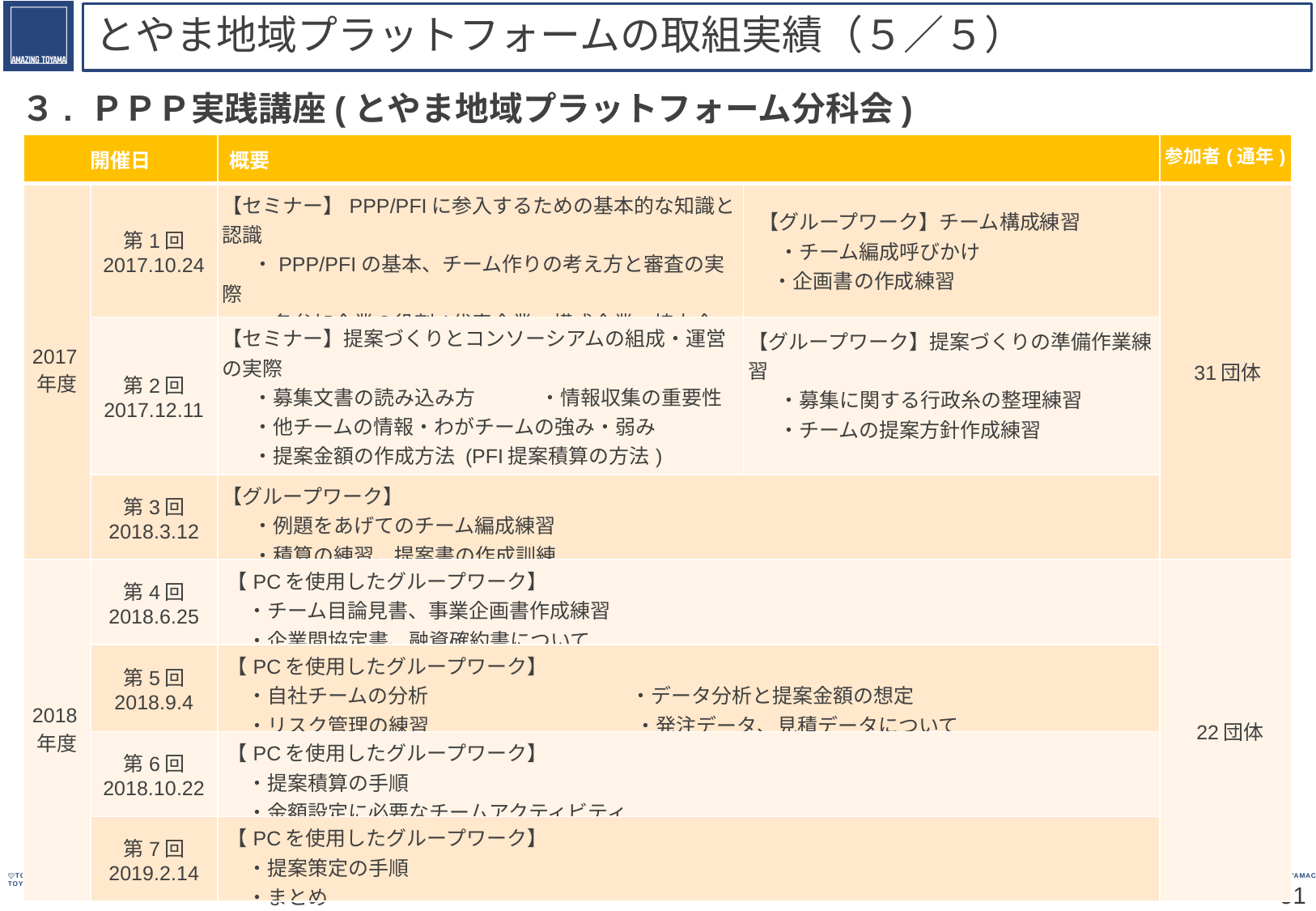

# とやま地域プラットフォームの取組実績（５／５）
３. ＰＰＰ実践講座(とやま地域プラットフォーム分科会)
| 開催日 |  | 概要 |  | 参加者(通年) |
| --- | --- | --- | --- | --- |
| 2017年度 | 第1回 2017.10.24 | 【セミナー】PPP/PFIに参入するための基本的な知識と認識 　・PPP/PFIの基本、チーム作りの考え方と審査の実際 　・各参加企業の役割(代表企業・構成企業・協力企業） | 【グループワーク】チーム構成練習 　・チーム編成呼びかけ　　　　 　 ・企画書の作成練習 | 31団体 |
|  | 第2回 2017.12.11 | 【セミナー】提案づくりとコンソーシアムの組成・運営の実際 　・募集文書の読み込み方　　　 ・情報収集の重要性 　・他チームの情報・わがチームの強み・弱み 　・提案金額の作成方法 (PFI提案積算の方法) 　・提案書の書き方の基本原則 | 【グループワーク】提案づくりの準備作業練習 　・募集に関する行政糸の整理練習 　・チームの提案方針作成練習 |  |
|  | 第3回 2018.3.12 | 【グループワーク】 　・例題をあげてのチーム編成練習 　・積算の練習、提案書の作成訓練 |  |  |
| 2018年度 | 第4回 2018.6.25 | 【PCを使用したグループワーク】 　・チーム目論見書、事業企画書作成練習 　・企業間協定書、融資確約書について |  | 22団体 |
|  | 第5回 2018.9.4 | 【PCを使用したグループワーク】 　・自社チームの分析　　　　　　　　　　・データ分析と提案金額の想定 　・リスク管理の練習　　　　　　　　　　 ・発注データ、見積データについて |  |  |
|  | 第6回 2018.10.22 | 【PCを使用したグループワーク】 　・提案積算の手順 　・金額設定に必要なチームアクティビティ |  |  |
|  | 第7回 2019.2.14 | 【PCを使用したグループワーク】 　・提案策定の手順 　・まとめ |  |  |